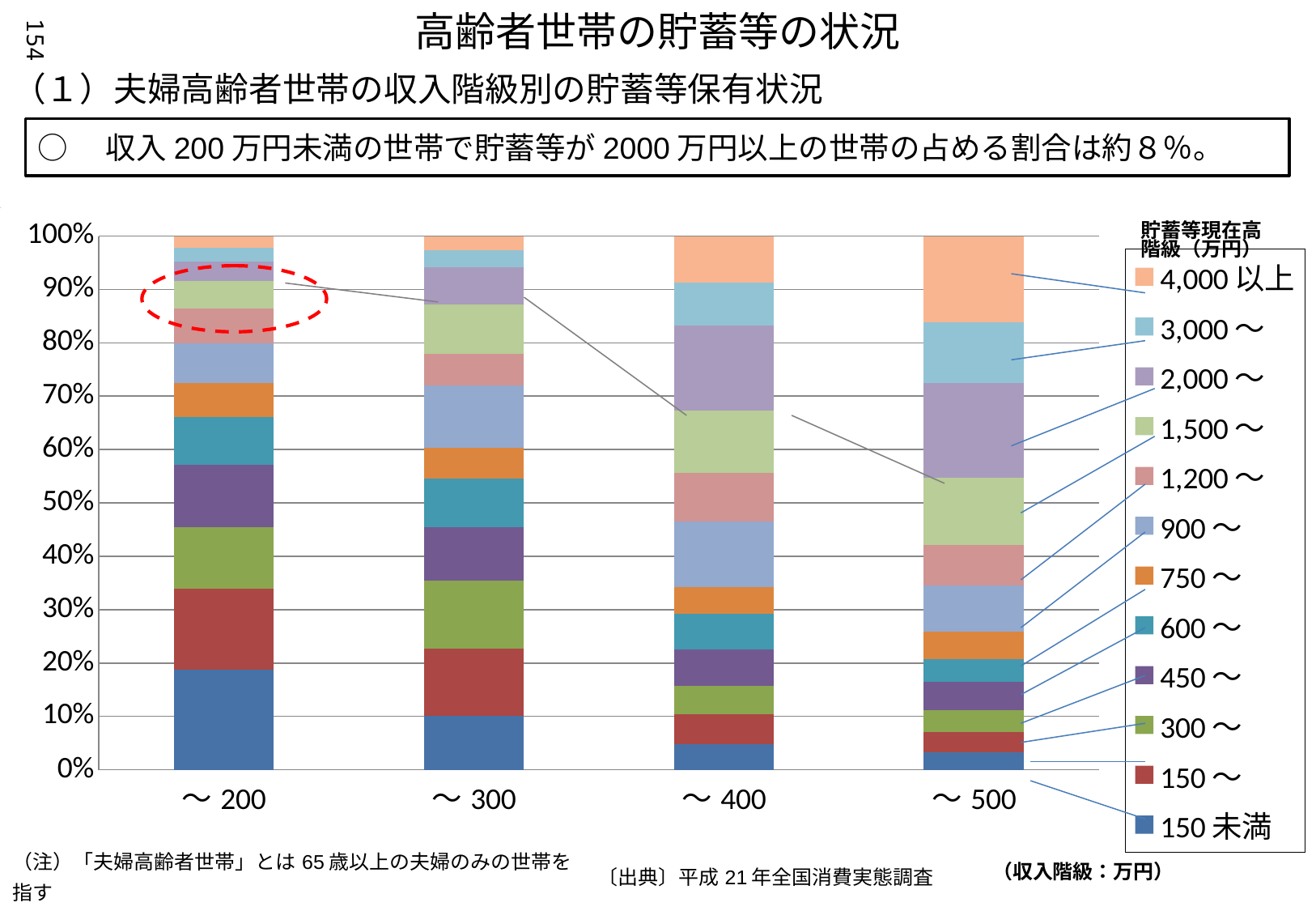

高齢者世帯の貯蓄等の状況
154
（１）夫婦高齢者世帯の収入階級別の貯蓄等保有状況
○　収入200万円未満の世帯で貯蓄等が2000万円以上の世帯の占める割合は約８％。

### Chart

| Category | 150未満 | 150～ | 300～ | 450～ | 600～ | 750～ | 900～ | 1,200～ | 1,500～ | 2,000～ | 3,000～ | 4,000以上 |
|---|---|---|---|---|---|---|---|---|---|---|---|---|
| ～200 | 0.1874242161787632 | 0.15191408279923782 | 0.11553784860557768 | 0.1162307292568855 | 0.08920838385588083 | 0.06443790057162654 | 0.073791789364282 | 0.06547722154858826 | 0.05179282868525897 | 0.03568335354235233 | 0.026156244586869912 | 0.022345401004676944 |
| ～300 | 0.2506495756106011 | 0.3163000173220163 | 0.3154339165078815 | 0.250996015936255 | 0.22483977134938507 | 0.14550493677464058 | 0.28875801143253077 | 0.14775679889139096 | 0.22968993590853976 | 0.17581846526935735 | 0.07950805473757146 | 0.06547722154858826 |
| ～400 | 0.25290143772735146 | 0.30278884462151395 | 0.2809631041053179 | 0.35666031526069636 | 0.35769963623765805 | 0.2667590507535077 | 0.6481898492984584 | 0.48986662047462326 | 0.6154512385241642 | 0.8479126970379353 | 0.42854668283388186 | 0.45989953230556035 |
| ～500 | 0.10549107916161442 | 0.12558461804954096 | 0.13511172700502339 | 0.17755066689762689 | 0.13961545123852417 | 0.16871643859345228 | 0.280443443616837 | 0.2539407587043132 | 0.4107050060627057 | 0.583059068075524 | 0.3724233500779491 | 0.5333448813441884 |